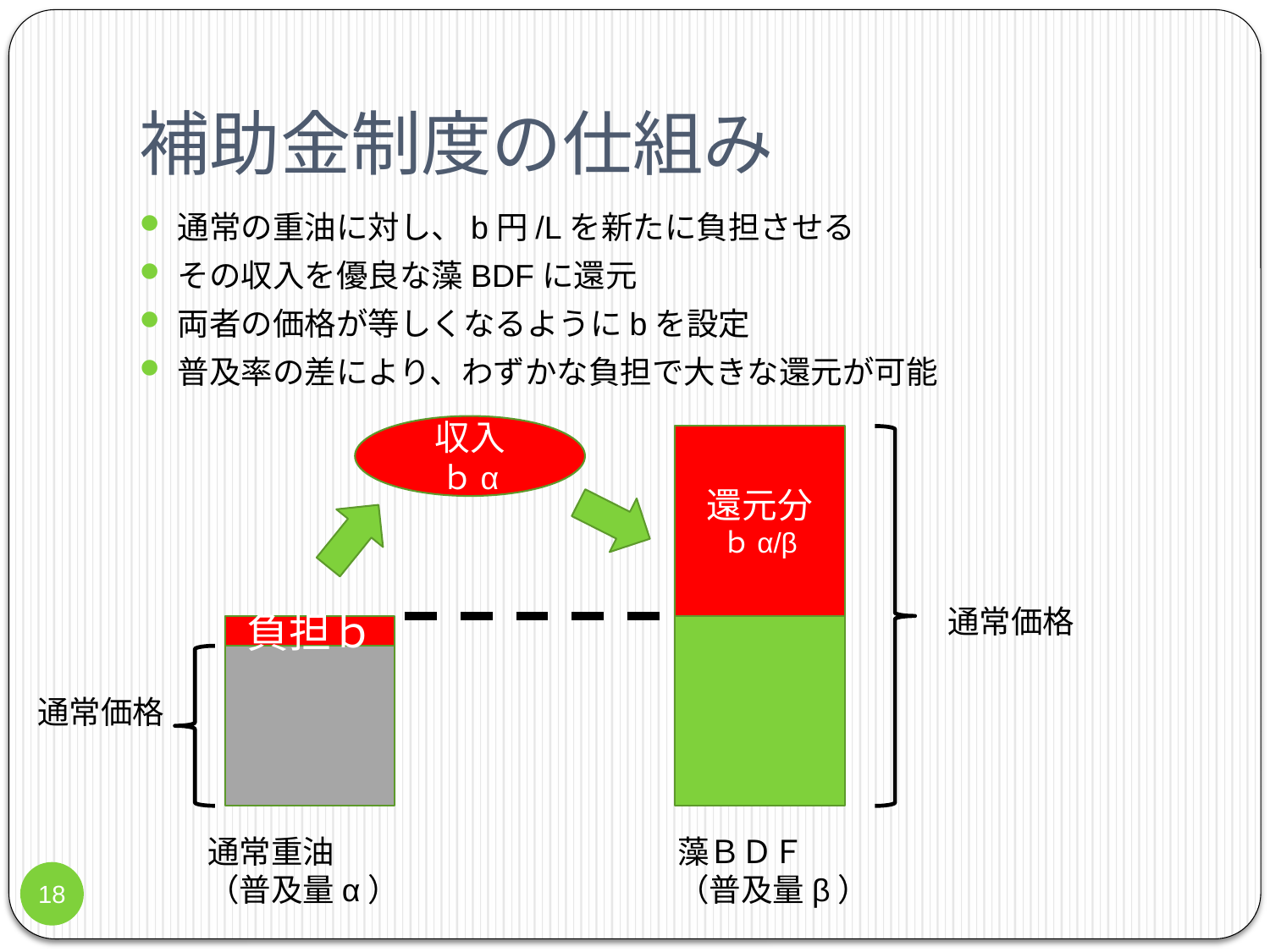

# 補助金制度の仕組み
通常の重油に対し、b円/Lを新たに負担させる
その収入を優良な藻BDFに還元
両者の価格が等しくなるようにbを設定
普及率の差により、わずかな負担で大きな還元が可能

収入
ｂα
還元分
ｂα/β

通常価格
負担ｂ

通常価格
通常重油
（普及量α）
藻ＢＤＦ
（普及量β）
18